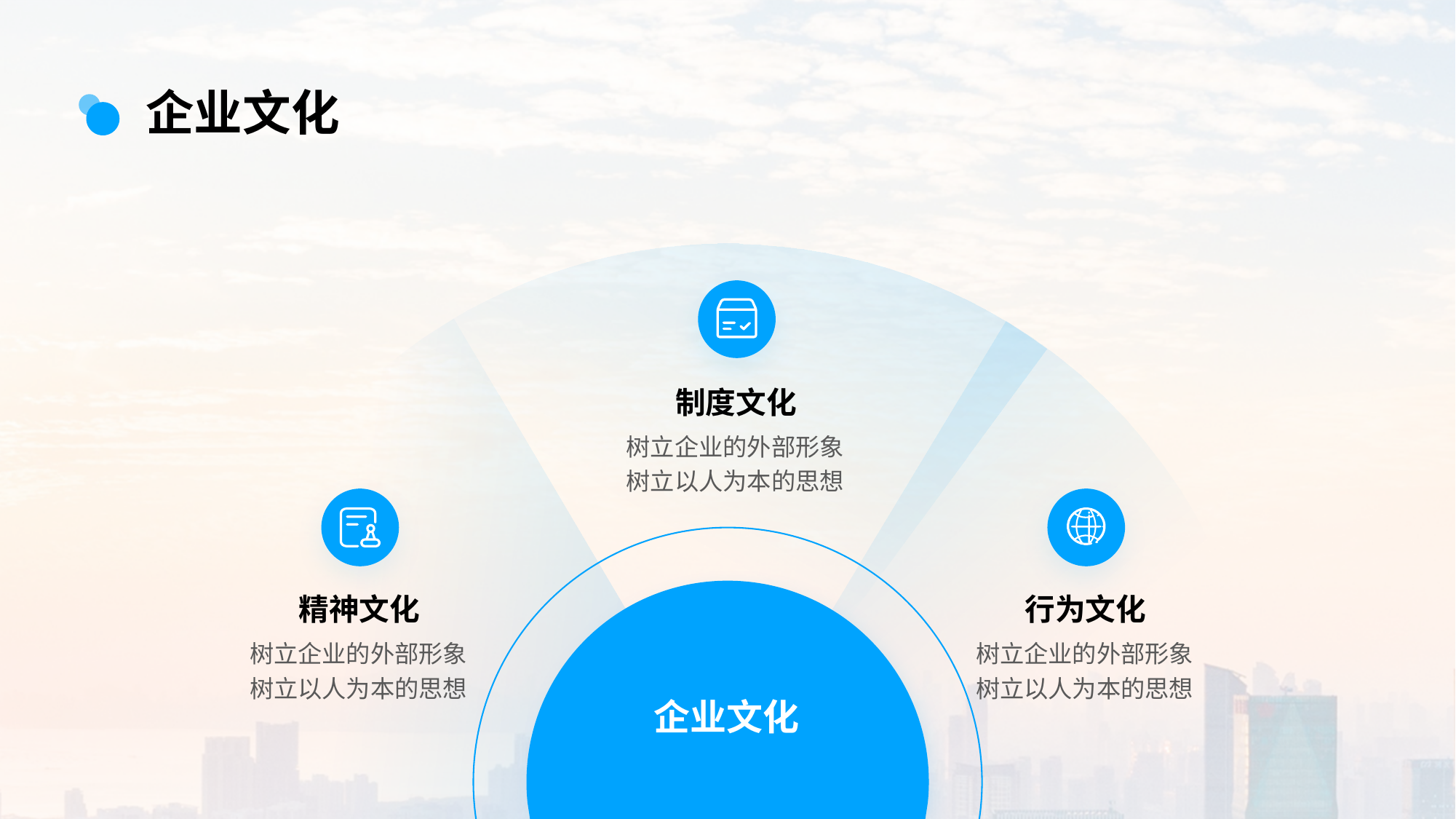

企业文化

制度文化

树立企业的外部形象
树立以人为本的思想

精神文化
行为文化
树立企业的外部形象
树立以人为本的思想
树立企业的外部形象
树立以人为本的思想
企业文化